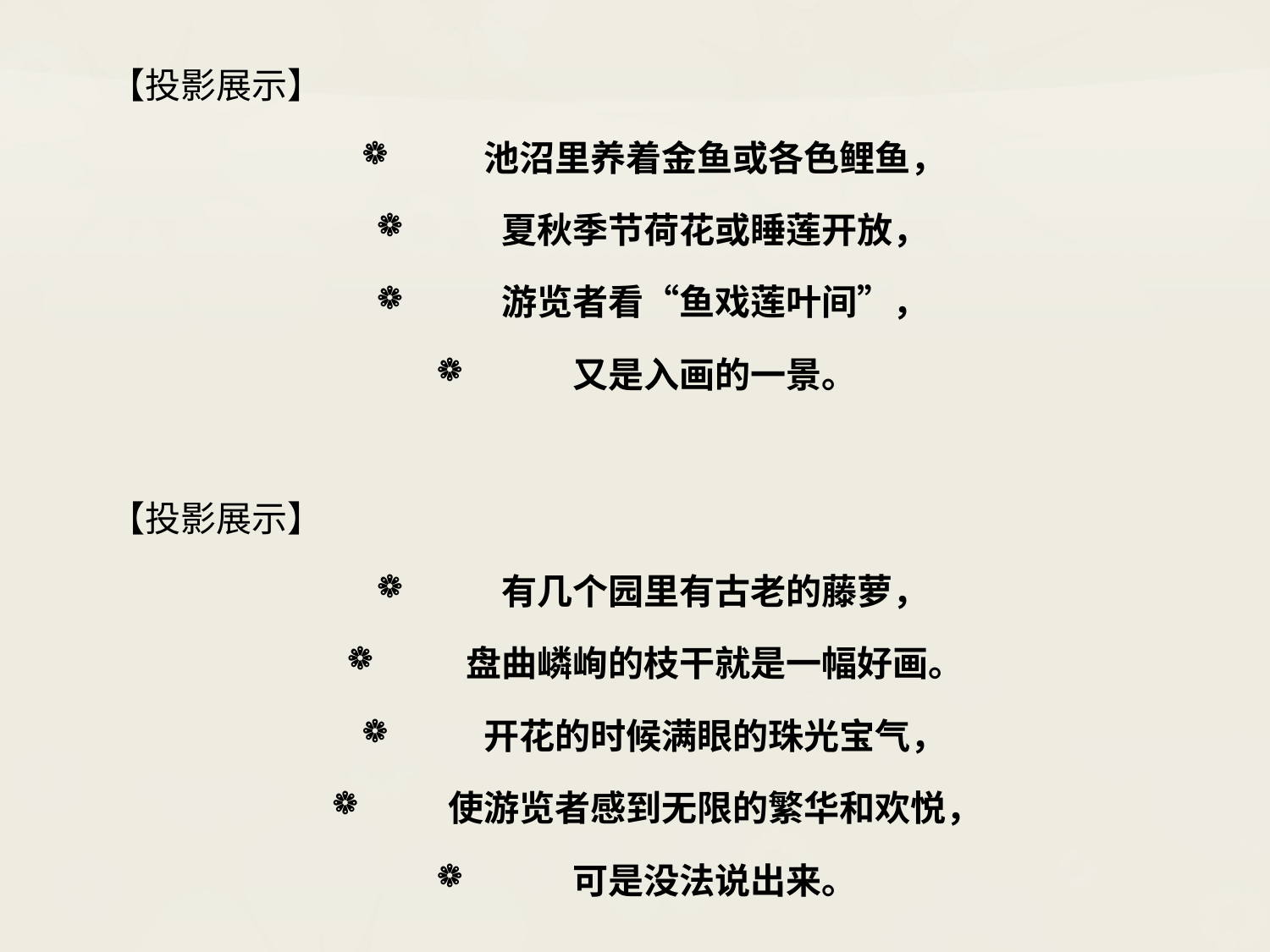

【投影展示】
池沼里养着金鱼或各色鲤鱼，
夏秋季节荷花或睡莲开放，
游览者看“鱼戏莲叶间”，
又是入画的一景。

【投影展示】
有几个园里有古老的藤萝，
盘曲嶙峋的枝干就是一幅好画。
开花的时候满眼的珠光宝气，
使游览者感到无限的繁华和欢悦，
可是没法说出来。